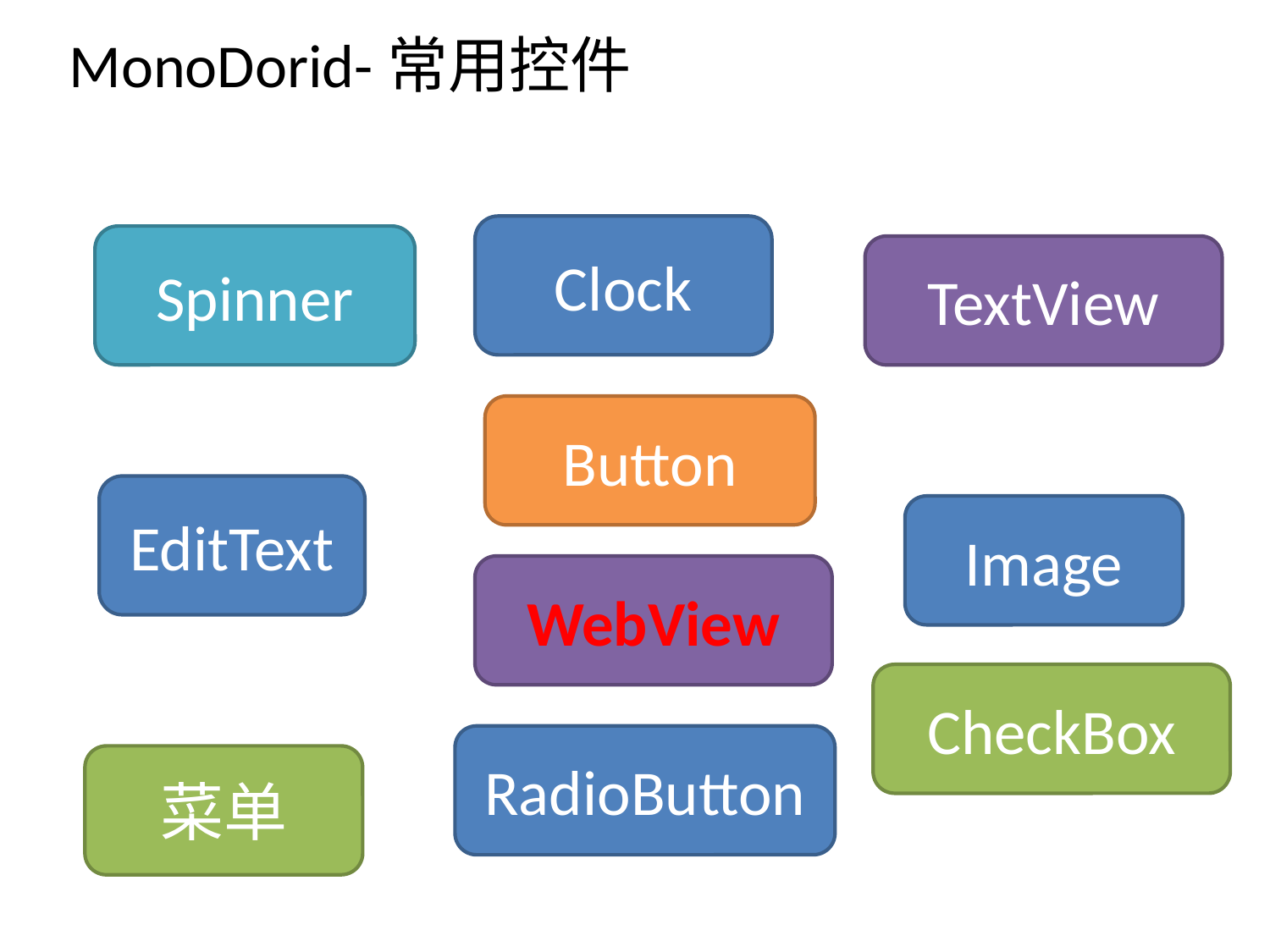

# MonoDorid-常用控件
Clock
Spinner
TextView
Button
EditText
Image
WebView
CheckBox
RadioButton
菜单